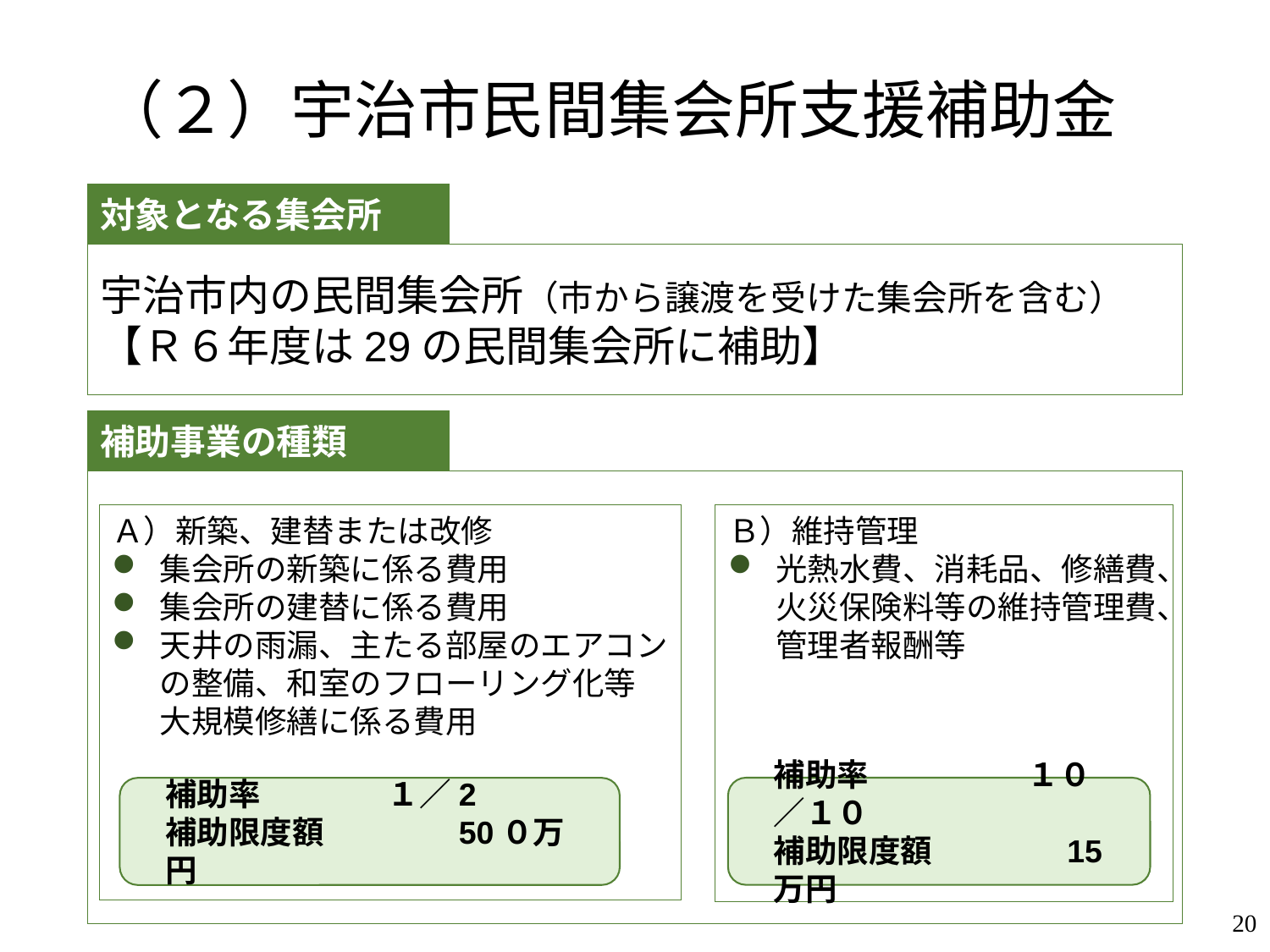

# （２）宇治市民間集会所支援補助金
対象となる集会所
宇治市内の民間集会所（市から譲渡を受けた集会所を含む）
【Ｒ６年度は29の民間集会所に補助】
補助事業の種類

Ｂ）維持管理
光熱水費、消耗品、修繕費、火災保険料等の維持管理費、管理者報酬等

補助率		１０／１０
補助限度額	　15万円
Ａ）新築、建替または改修
集会所の新築に係る費用
集会所の建替に係る費用
天井の雨漏、主たる部屋のエアコンの整備、和室のフローリング化等　大規模修繕に係る費用
補助率	　　　１／2
補助限度額	　50０万円
20